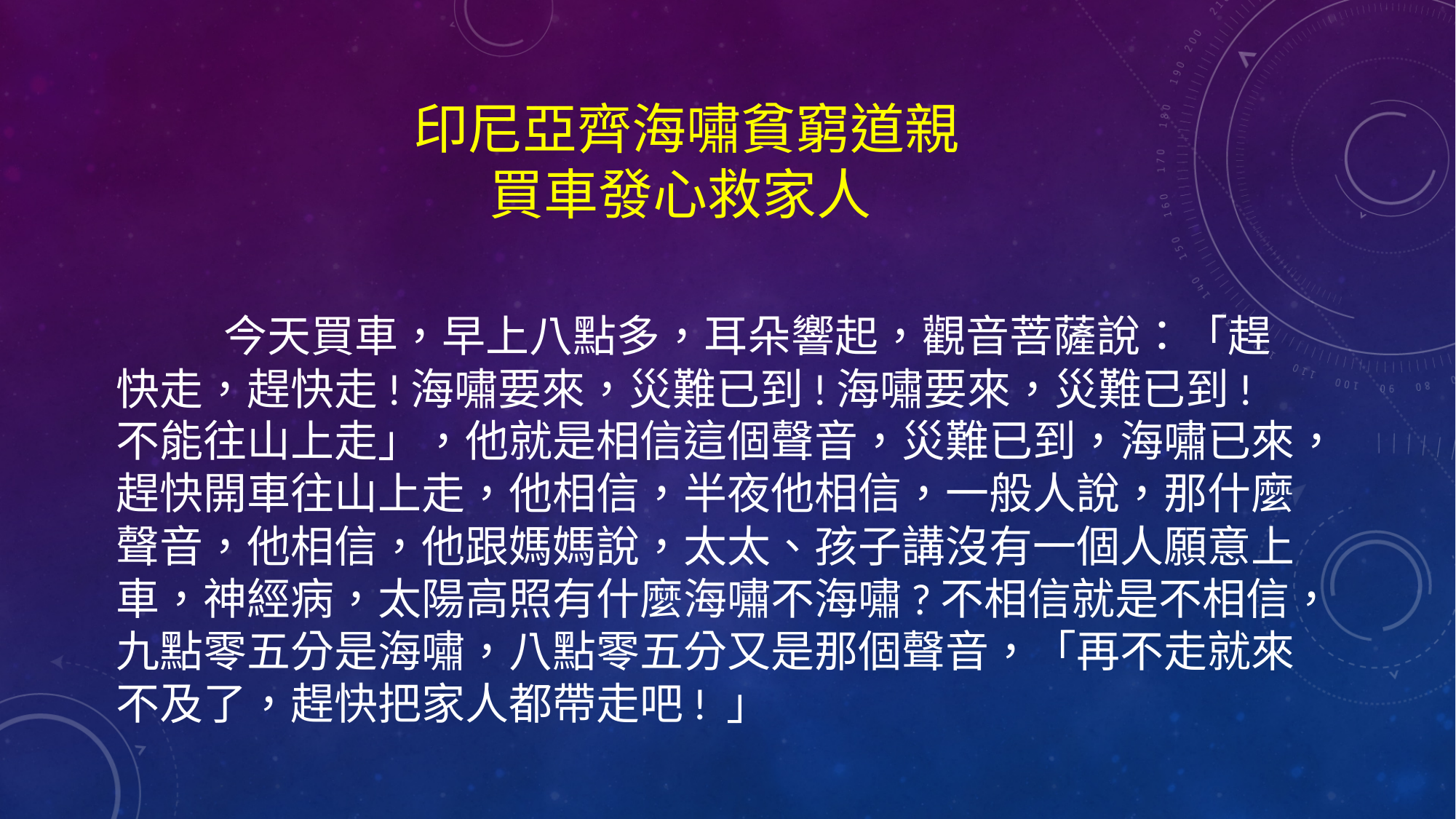

# 印尼亞齊海嘯貧窮道親 買車發心救家人
          今天買車，早上八點多，耳朵響起，觀音菩薩說：「趕快走，趕快走!海嘯要來，災難已到!海嘯要來，災難已到!不能往山上走」，他就是相信這個聲音，災難已到，海嘯已來，趕快開車往山上走，他相信，半夜他相信，一般人說，那什麼聲音，他相信，他跟媽媽說，太太、孩子講沒有一個人願意上車，神經病，太陽高照有什麼海嘯不海嘯?不相信就是不相信，九點零五分是海嘯，八點零五分又是那個聲音，「再不走就來不及了，趕快把家人都帶走吧! 」